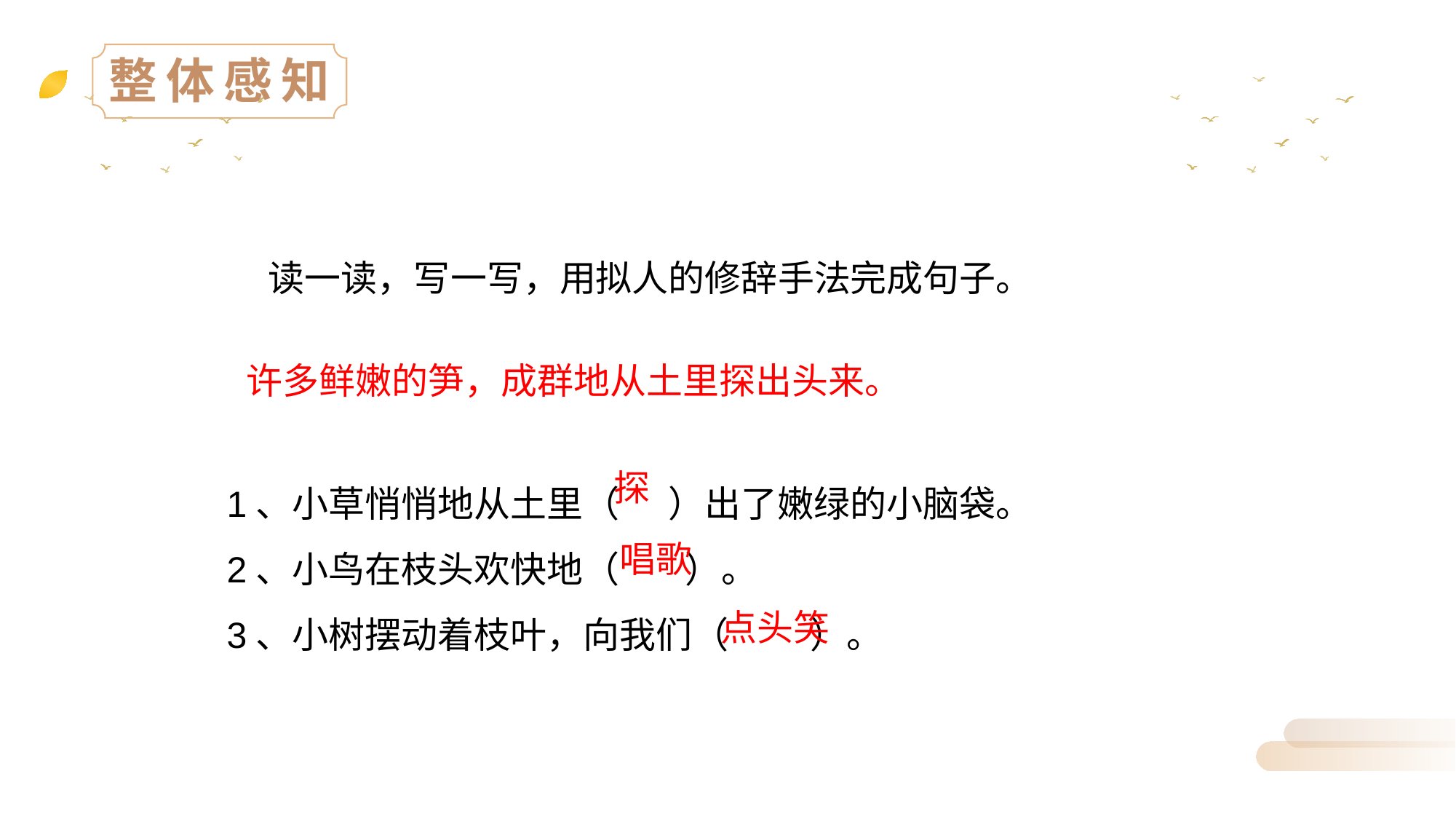

读一读，写一写，用拟人的修辞手法完成句子。
许多鲜嫩的笋，成群地从土里探出头来。
1、小草悄悄地从土里（      ）出了嫩绿的小脑袋。
2、小鸟在枝头欢快地（        ）。
3、小树摆动着枝叶，向我们（          ）。
探
唱歌
点头笑